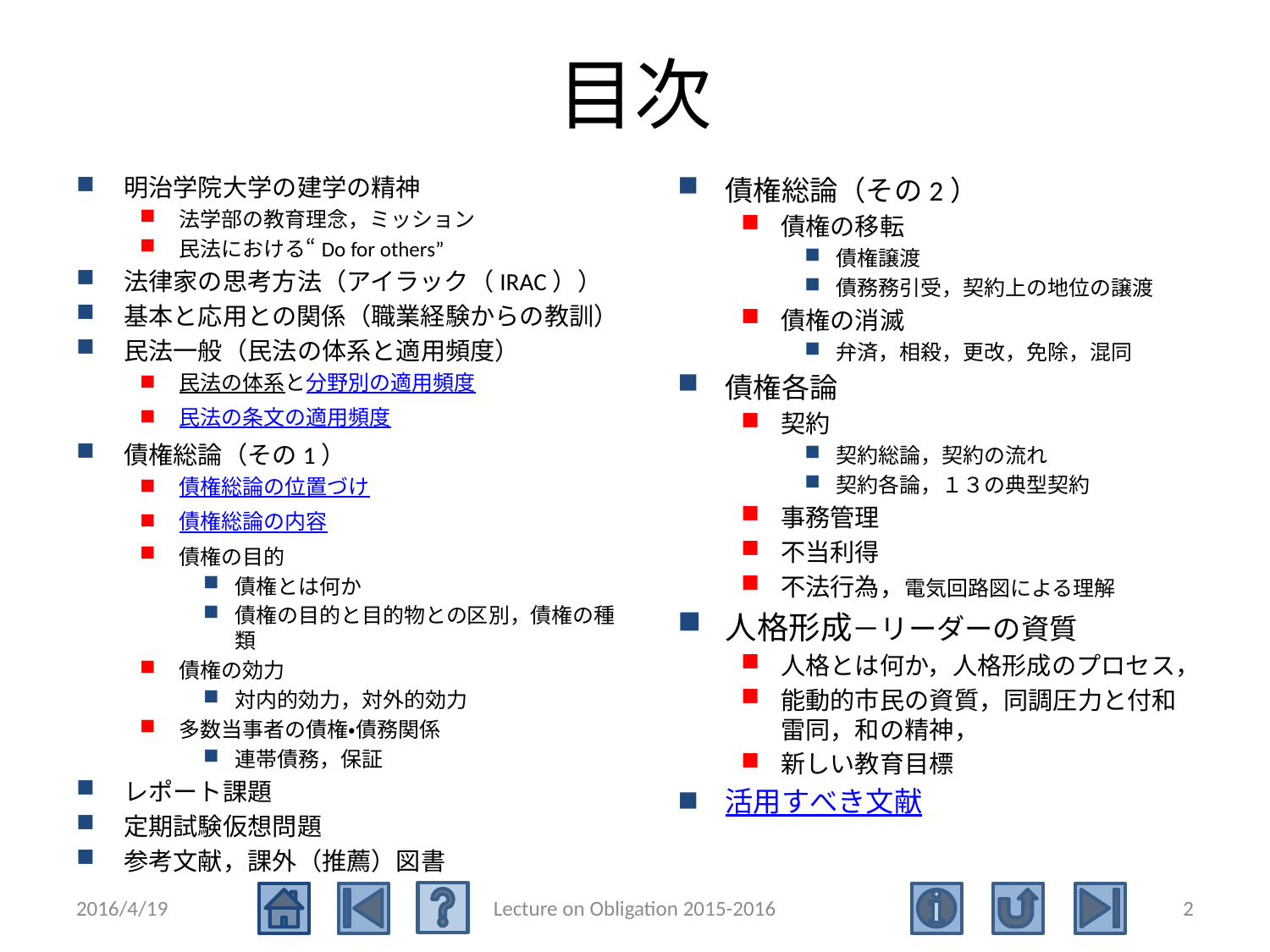

# 目次
明治学院大学の建学の精神
法学部の教育理念，ミッション
民法における“Do for others”
法律家の思考方法（アイラック（IRAC））
基本と応用との関係（職業経験からの教訓）
民法一般（民法の体系と適用頻度）
民法の体系と分野別の適用頻度
民法の条文の適用頻度
債権総論（その1）
債権総論の位置づけ
債権総論の内容
債権の目的
債権とは何か
債権の目的と目的物との区別，債権の種類
債権の効力
対内的効力，対外的効力
多数当事者の債権・債務関係
連帯債務，保証
レポート課題
定期試験仮想問題
参考文献，課外（推薦）図書
債権総論（その2）
債権の移転
債権譲渡
債務務引受，契約上の地位の譲渡
債権の消滅
弁済，相殺，更改，免除，混同
債権各論
契約
契約総論，契約の流れ
契約各論，１３の典型契約
事務管理
不当利得
不法行為，電気回路図による理解
人格形成－リーダーの資質
人格とは何か，人格形成のプロセス，
能動的市民の資質，同調圧力と付和雷同，和の精神，
新しい教育目標
活用すべき文献
2016/4/19
Lecture on Obligation 2015-2016
2